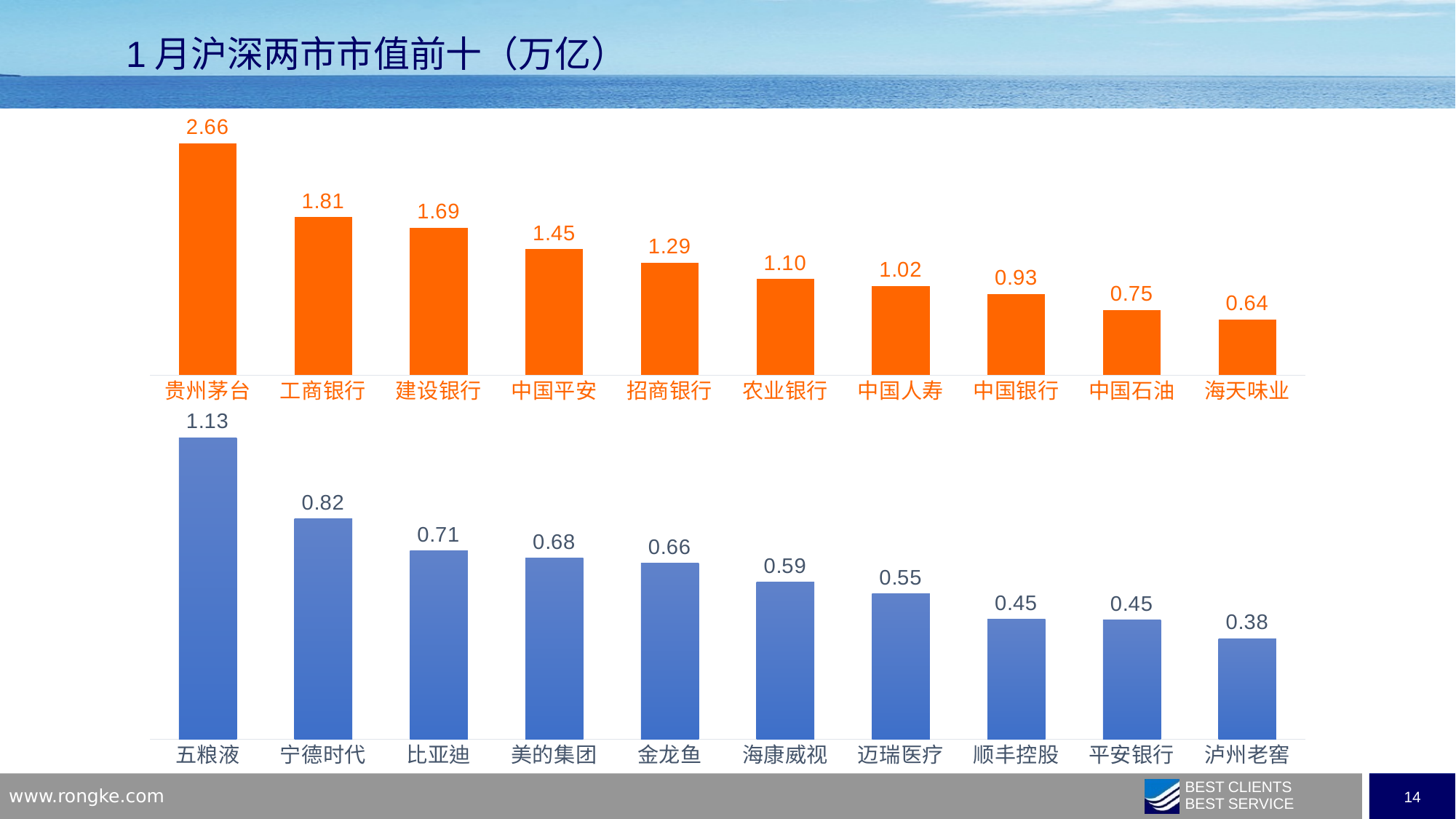

1月沪深两市市值前十（万亿）

### Chart

| Category |  |
|---|---|
| 贵州茅台 | 2.65834066 |
| 工商银行 | 1.8141078499999999 |
| 建设银行 | 1.69007421 |
| 中国平安 | 1.44560149 |
| 招商银行 | 1.28873411 |
| 农业银行 | 1.10244656 |
| 中国人寿 | 1.02176909 |
| 中国银行 | 0.9332093000000001 |
| 中国石油 | 0.7485558 |
| 海天味业 | 0.63885338 |

### Chart

| Category |  |
|---|---|
| 五粮液 | 1.13009135 |
| 宁德时代 | 0.8248900499999999 |
| 比亚迪 | 0.70670229 |
| 美的集团 | 0.67785882 |
| 金龙鱼 | 0.66100044 |
| 海康威视 | 0.58863528 |
| 迈瑞医疗 | 0.54510381 |
| 顺丰控股 | 0.45104204 |
| 平安银行 | 0.44808265 |
| 泸州老窖 | 0.37746671000000004 |